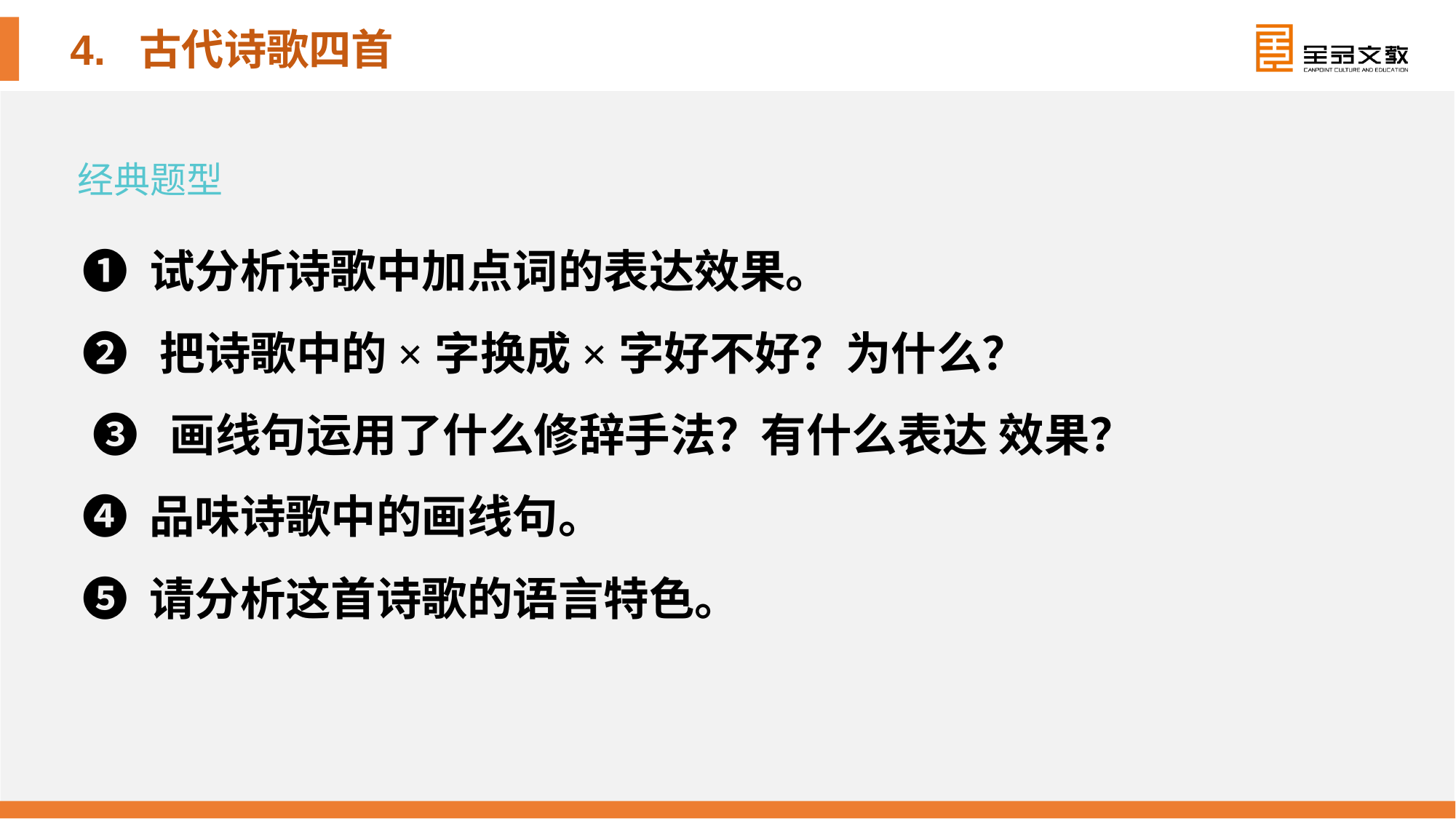

经典题型
❶ 试分析诗歌中加点词的表达效果。
❷  把诗歌中的×字换成×字好不好？为什么？
 ❸  画线句运用了什么修辞手法？有什么表达 效果？
❹ 品味诗歌中的画线句。
❺ 请分析这首诗歌的语言特色。